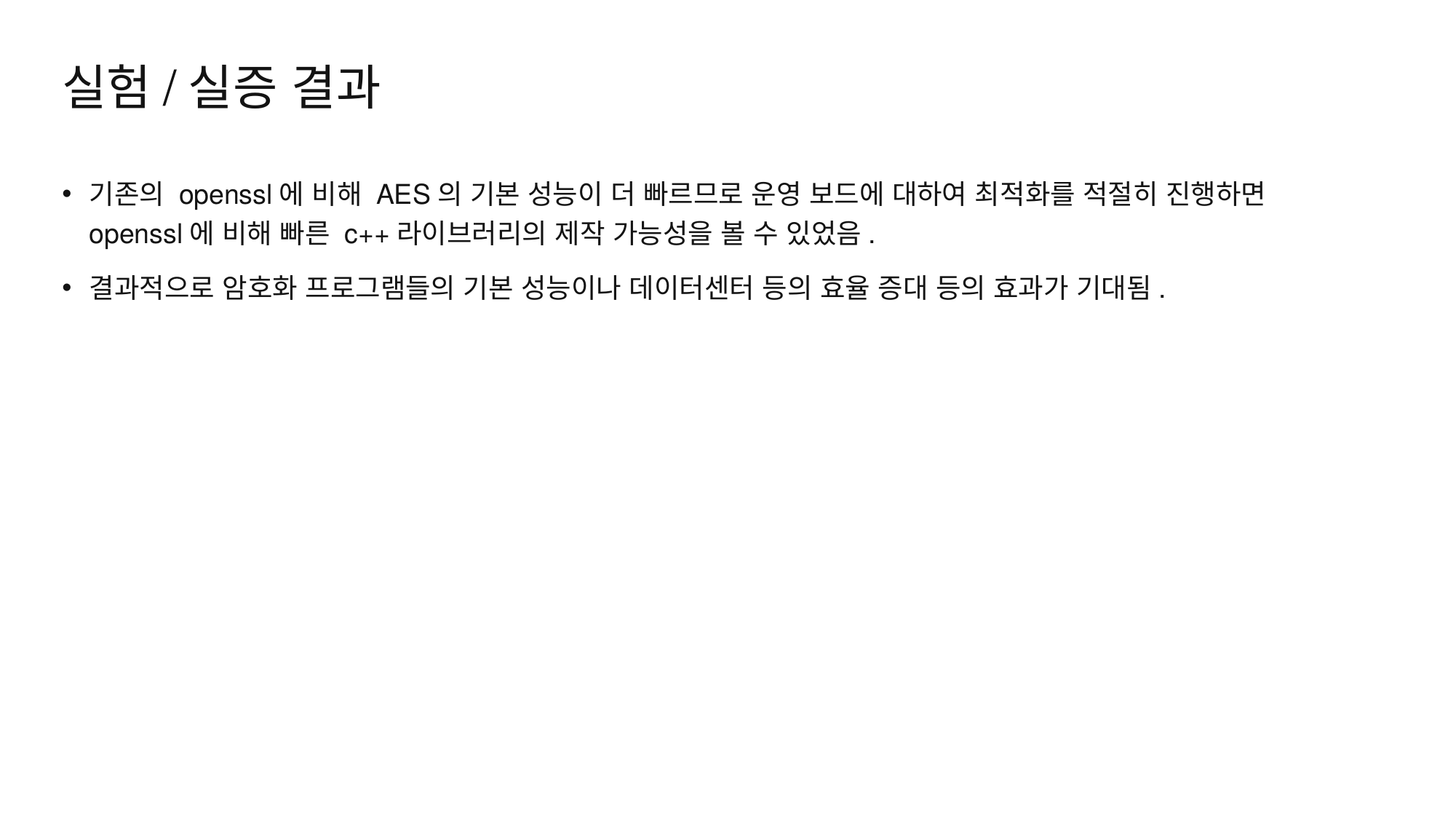

# 실험/실증 결과
기존의 openssl에 비해 AES의 기본 성능이 더 빠르므로 운영 보드에 대하여 최적화를 적절히 진행하면 openssl에 비해 빠른 c++라이브러리의 제작 가능성을 볼 수 있었음.
결과적으로 암호화 프로그램들의 기본 성능이나 데이터센터 등의 효율 증대 등의 효과가 기대됨.